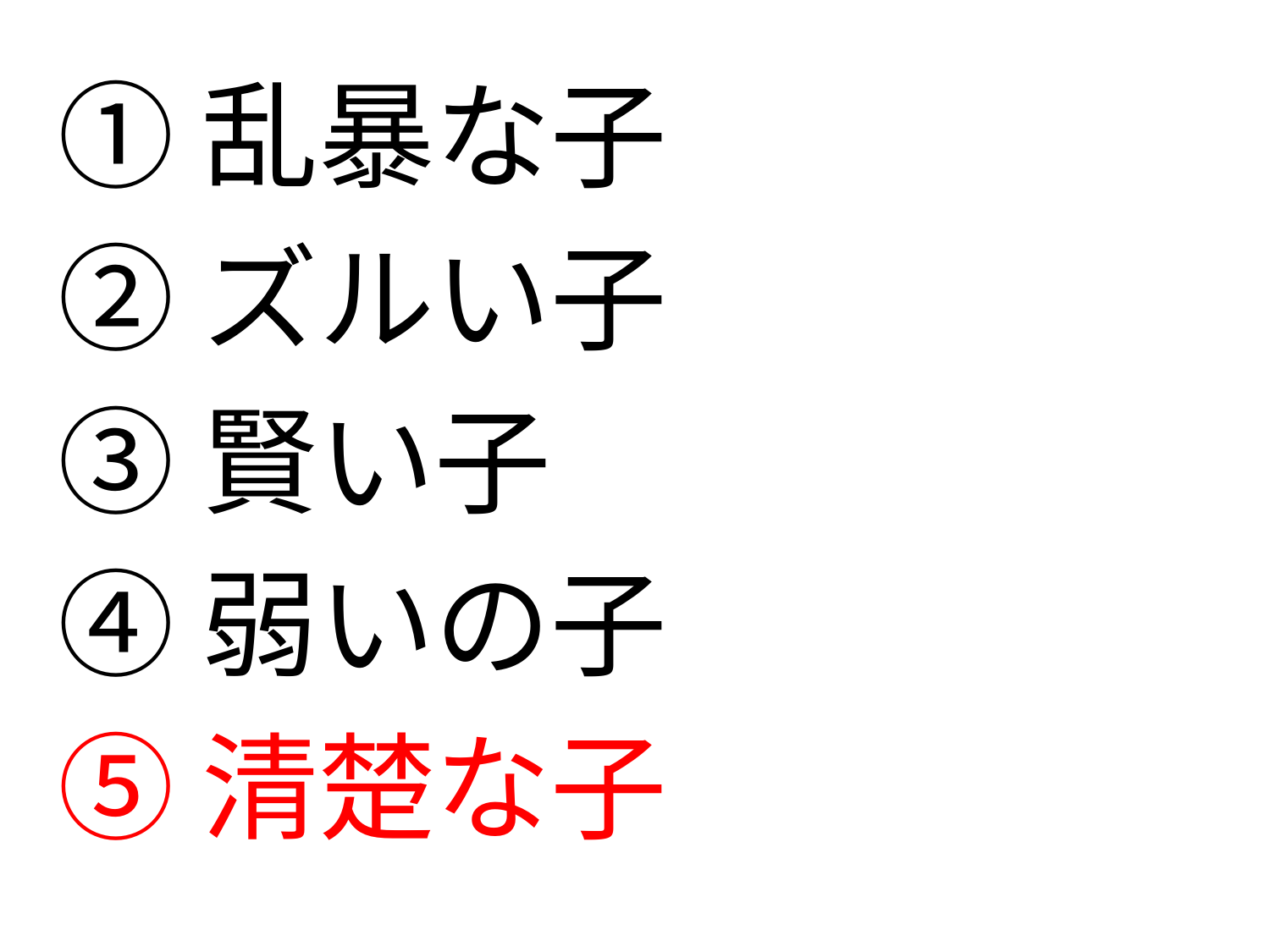

①乱暴な子
②ズルい子　頭がない
③賢い子　人望がない
④弱いの子　両方ない
⑤清楚な子